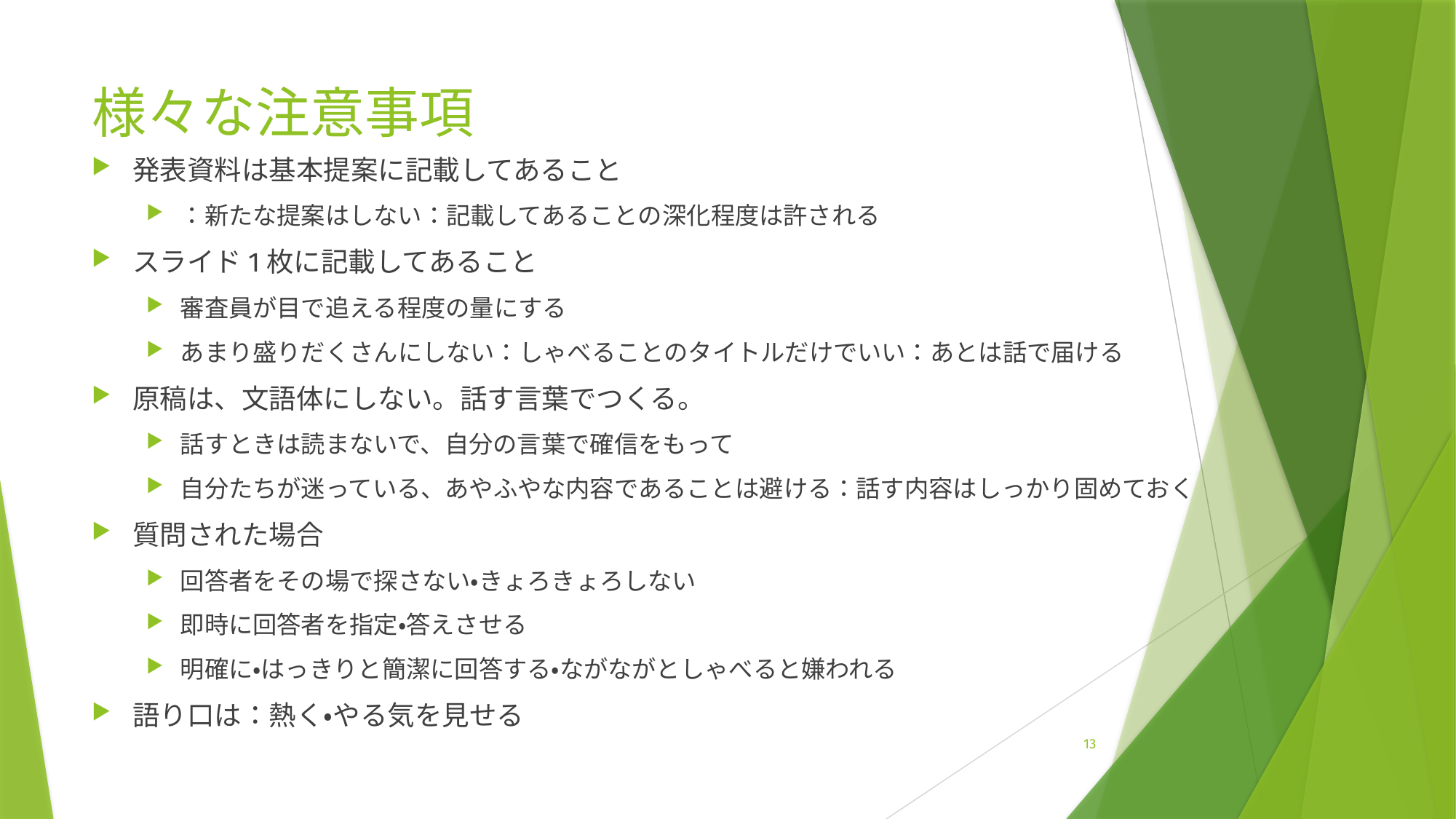

# 様々な注意事項
発表資料は基本提案に記載してあること
：新たな提案はしない：記載してあることの深化程度は許される
スライド1枚に記載してあること
審査員が目で追える程度の量にする
あまり盛りだくさんにしない：しゃべることのタイトルだけでいい：あとは話で届ける
原稿は、文語体にしない。話す言葉でつくる。
話すときは読まないで、自分の言葉で確信をもって
自分たちが迷っている、あやふやな内容であることは避ける：話す内容はしっかり固めておく
質問された場合
回答者をその場で探さない・きょろきょろしない
即時に回答者を指定・答えさせる
明確に・はっきりと簡潔に回答する・ながながとしゃべると嫌われる
語り口は：熱く・やる気を見せる

13